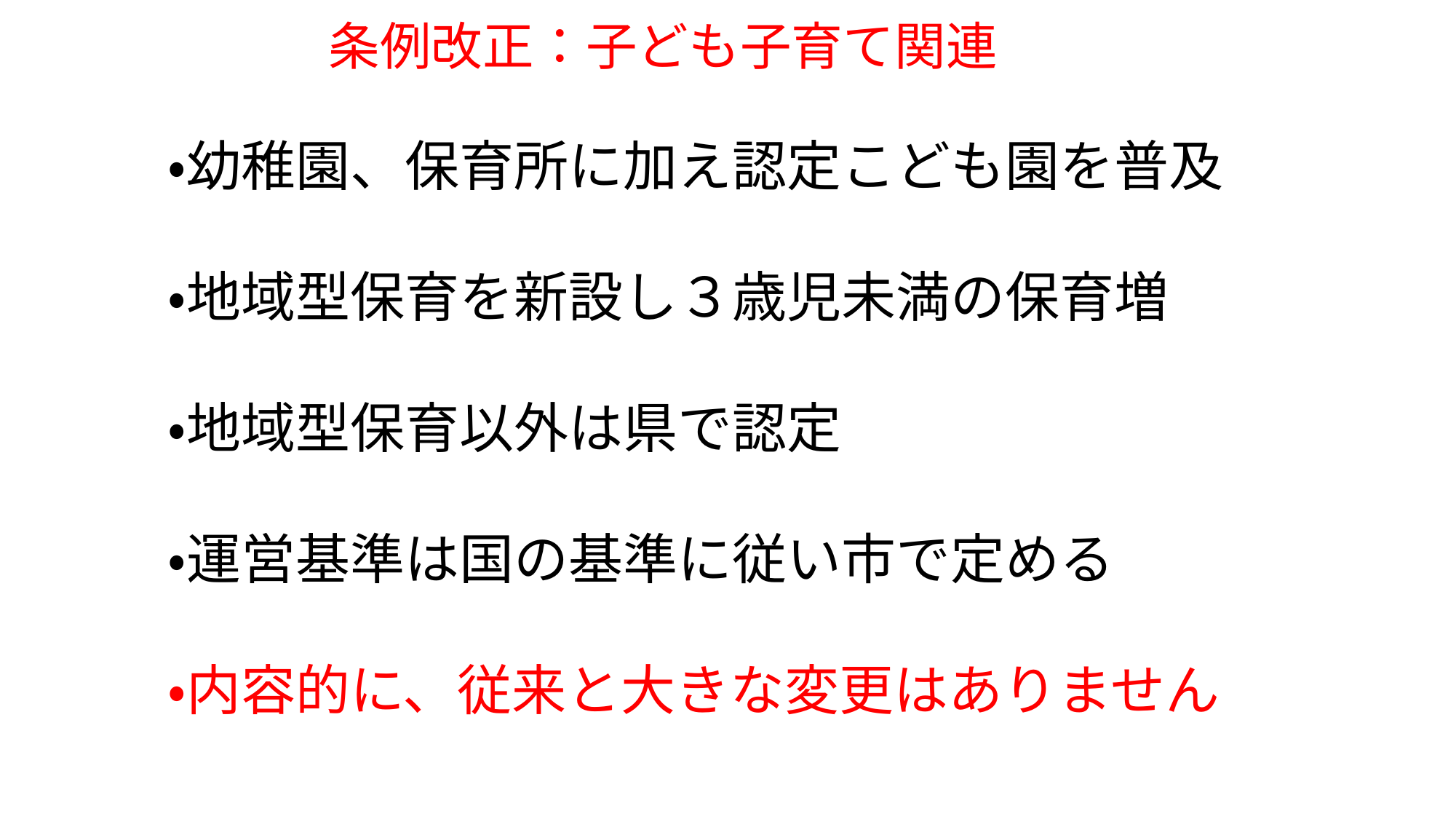

# 条例改正：子ども子育て関連

・幼稚園、保育所に加え認定こども園を普及

・地域型保育を新設し３歳児未満の保育増

・地域型保育以外は県で認定

・運営基準は国の基準に従い市で定める

・内容的に、従来と大きな変更はありません